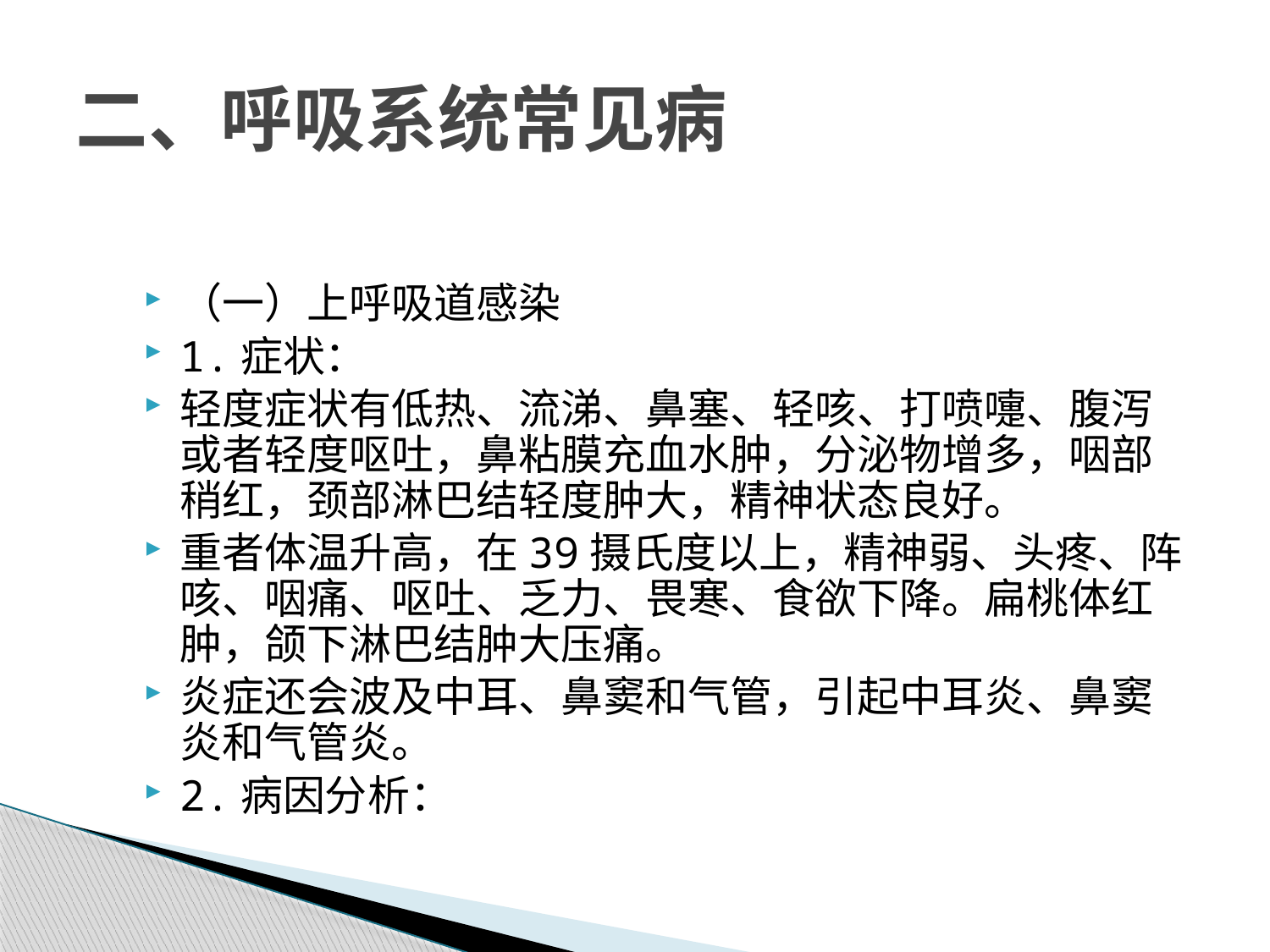

# 二、呼吸系统常见病
（一）上呼吸道感染
1.症状：
轻度症状有低热、流涕、鼻塞、轻咳、打喷嚏、腹泻或者轻度呕吐，鼻粘膜充血水肿，分泌物增多，咽部稍红，颈部淋巴结轻度肿大，精神状态良好。
重者体温升高，在39摄氏度以上，精神弱、头疼、阵咳、咽痛、呕吐、乏力、畏寒、食欲下降。扁桃体红肿，颌下淋巴结肿大压痛。
炎症还会波及中耳、鼻窦和气管，引起中耳炎、鼻窦炎和气管炎。
2.病因分析：